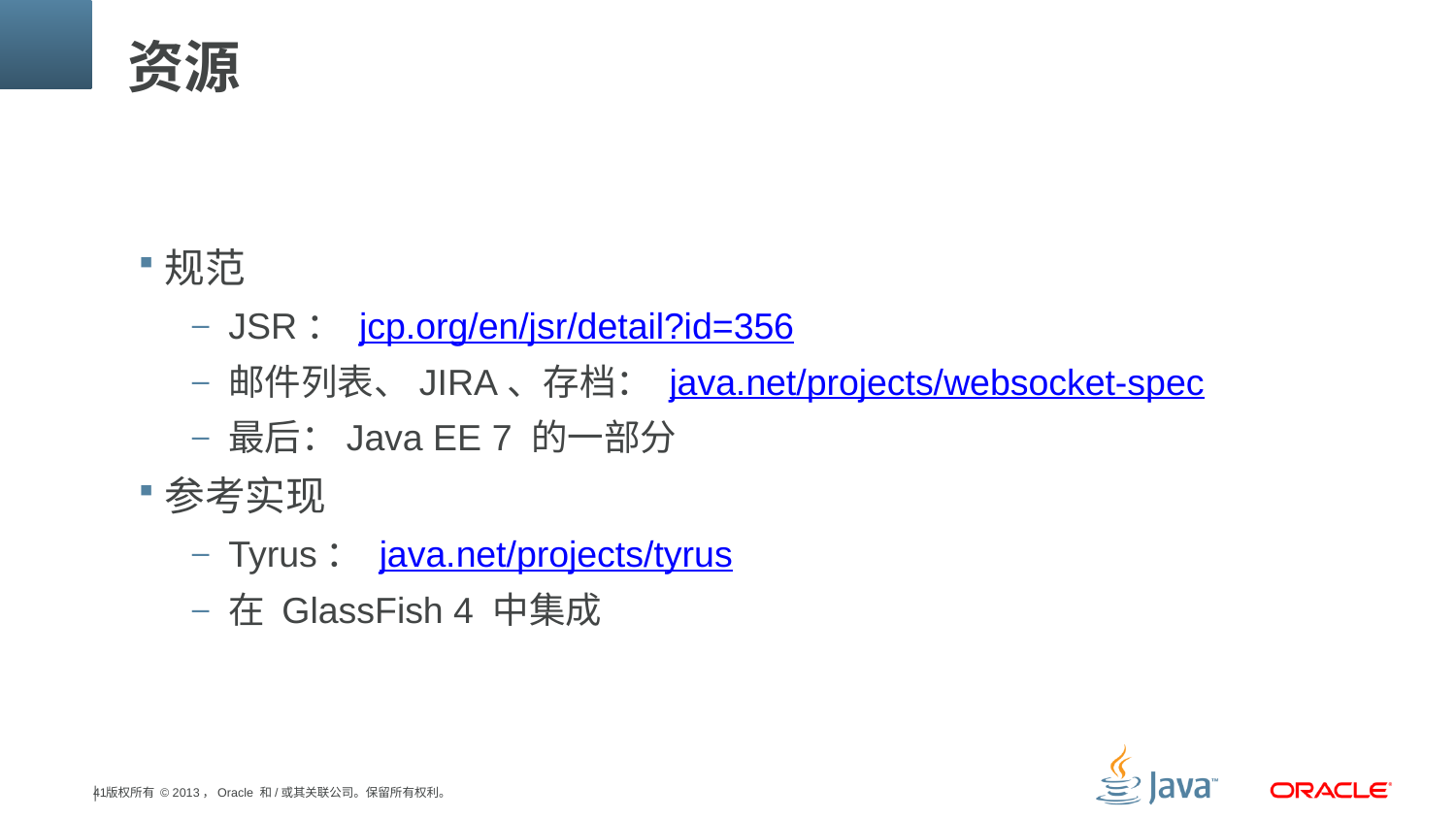

# 资源

规范
JSR： jcp.org/en/jsr/detail?id=356
邮件列表、JIRA、存档： java.net/projects/websocket-spec
最后：Java EE 7 的一部分
参考实现
Tyrus： java.net/projects/tyrus
在 GlassFish 4 中集成